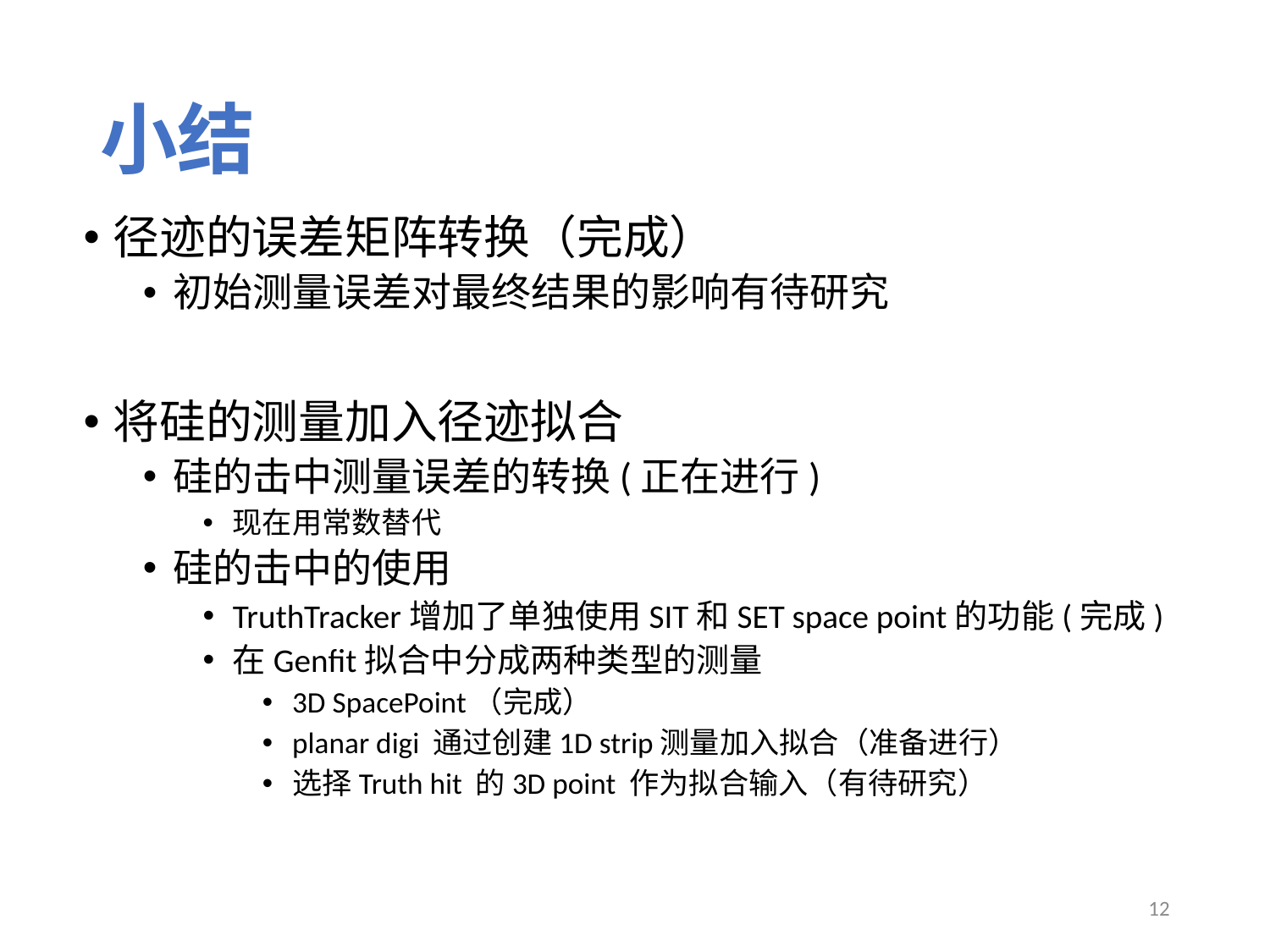

# 小结
径迹的误差矩阵转换（完成）
初始测量误差对最终结果的影响有待研究

将硅的测量加入径迹拟合
硅的击中测量误差的转换(正在进行)
现在用常数替代
硅的击中的使用
TruthTracker增加了单独使用SIT和SET space point的功能(完成)
在Genfit拟合中分成两种类型的测量
3D SpacePoint（完成）
planar digi 通过创建1D strip测量加入拟合（准备进行）
选择Truth hit 的3D point 作为拟合输入（有待研究）

12